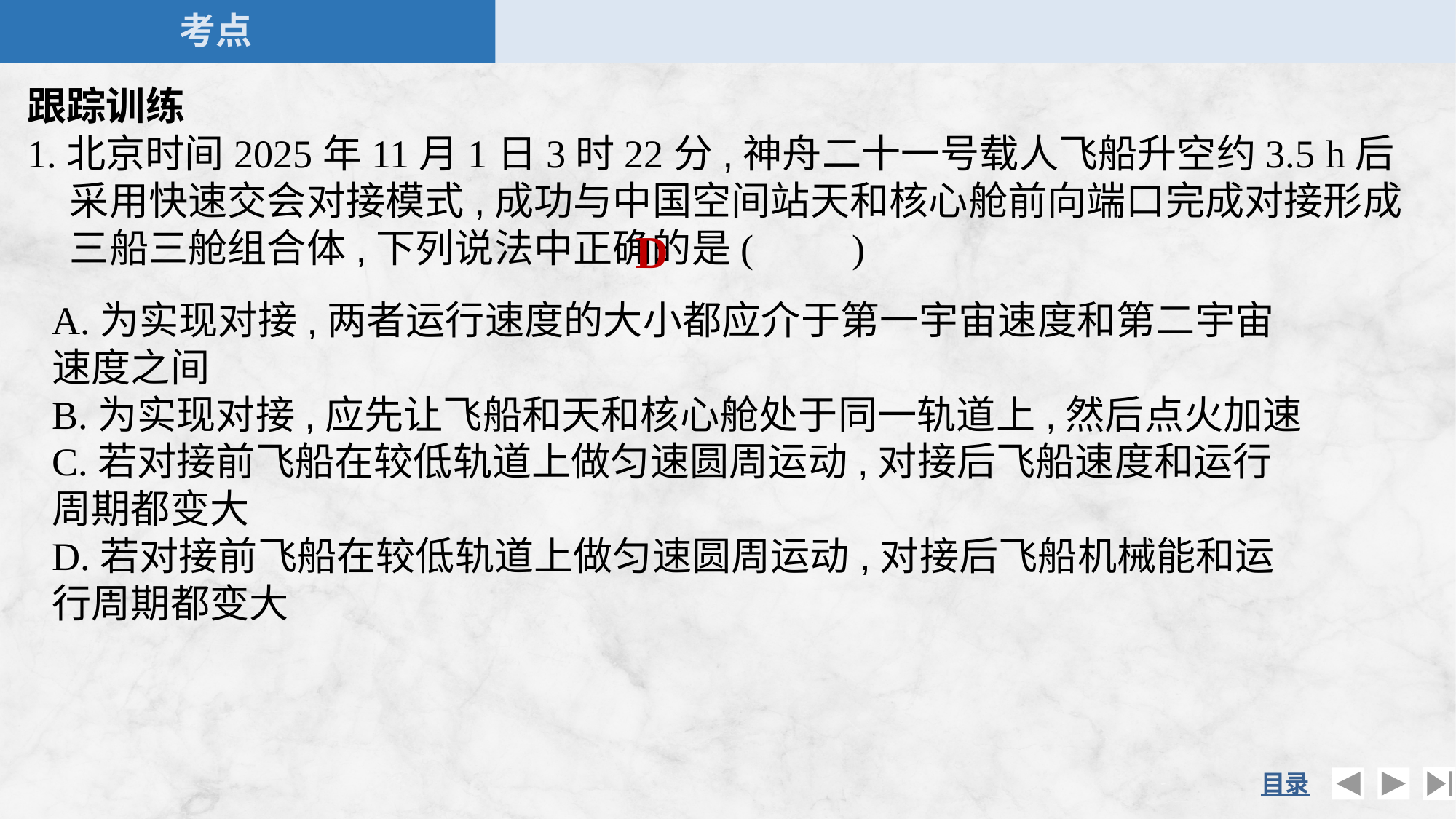

跟踪训练
1.北京时间2025年11月1日3时22分,神舟二十一号载人飞船升空约3.5 h后采用快速交会对接模式,成功与中国空间站天和核心舱前向端口完成对接形成三船三舱组合体,下列说法中正确的是(　　)
D
A.为实现对接,两者运行速度的大小都应介于第一宇宙速度和第二宇宙速度之间
B.为实现对接,应先让飞船和天和核心舱处于同一轨道上,然后点火加速
C.若对接前飞船在较低轨道上做匀速圆周运动,对接后飞船速度和运行周期都变大
D.若对接前飞船在较低轨道上做匀速圆周运动,对接后飞船机械能和运行周期都变大